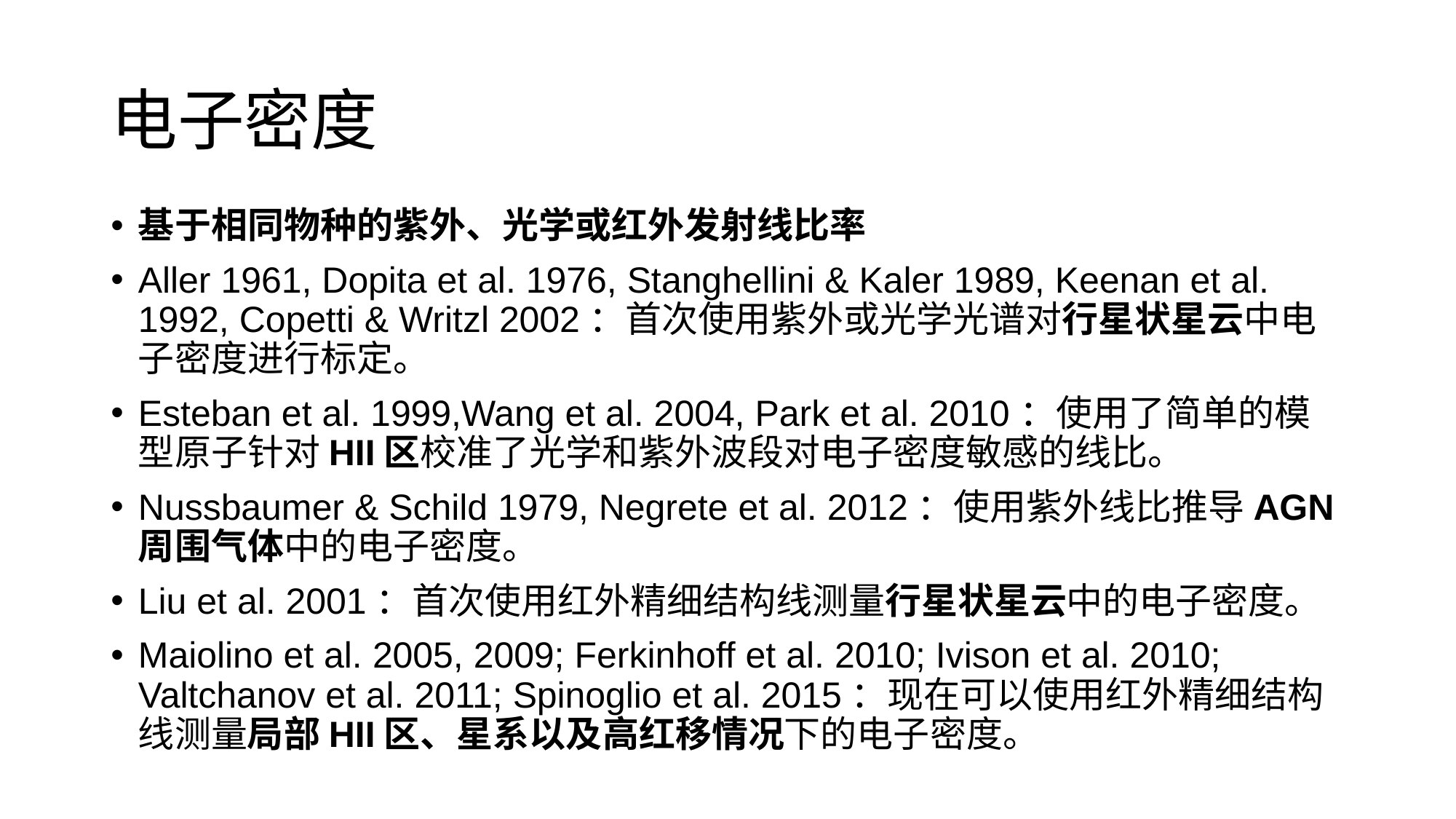

# 电子密度
基于相同物种的紫外、光学或红外发射线比率
Aller 1961, Dopita et al. 1976, Stanghellini & Kaler 1989, Keenan et al. 1992, Copetti & Writzl 2002：首次使用紫外或光学光谱对行星状星云中电子密度进行标定。
Esteban et al. 1999,Wang et al. 2004, Park et al. 2010：使用了简单的模型原子针对HII区校准了光学和紫外波段对电子密度敏感的线比。
Nussbaumer & Schild 1979, Negrete et al. 2012：使用紫外线比推导AGN周围气体中的电子密度。
Liu et al. 2001：首次使用红外精细结构线测量行星状星云中的电子密度。
Maiolino et al. 2005, 2009; Ferkinhoff et al. 2010; Ivison et al. 2010; Valtchanov et al. 2011; Spinoglio et al. 2015：现在可以使用红外精细结构线测量局部HII区、星系以及高红移情况下的电子密度。